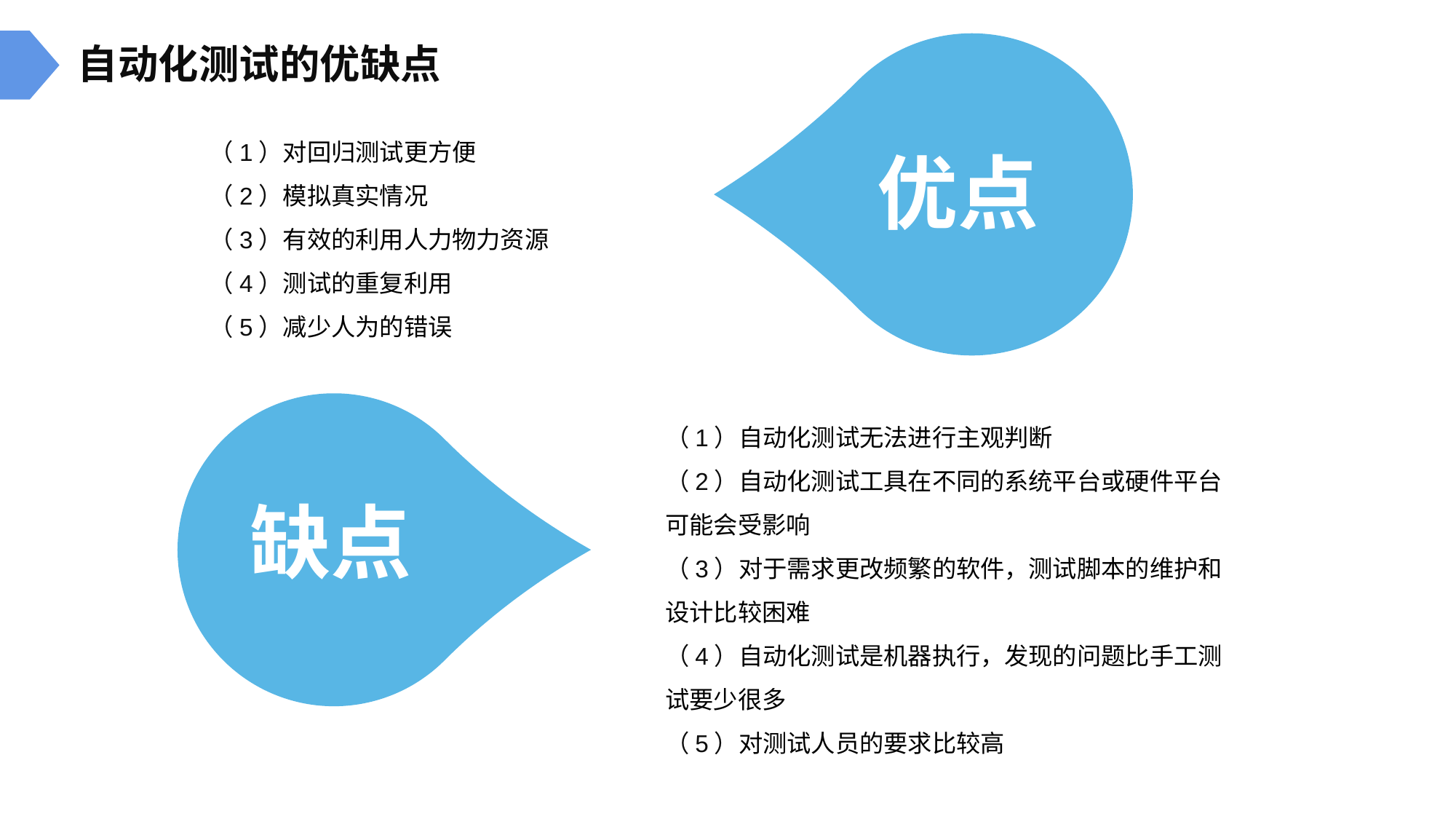

自动化测试的优缺点

优点
（1）对回归测试更方便
（2）模拟真实情况
（3）有效的利用人力物力资源
（4）测试的重复利用
（5）减少人为的错误

缺点
（1）自动化测试无法进行主观判断
（2）自动化测试工具在不同的系统平台或硬件平台可能会受影响
（3）对于需求更改频繁的软件，测试脚本的维护和设计比较困难
（4）自动化测试是机器执行，发现的问题比手工测试要少很多
（5）对测试人员的要求比较高